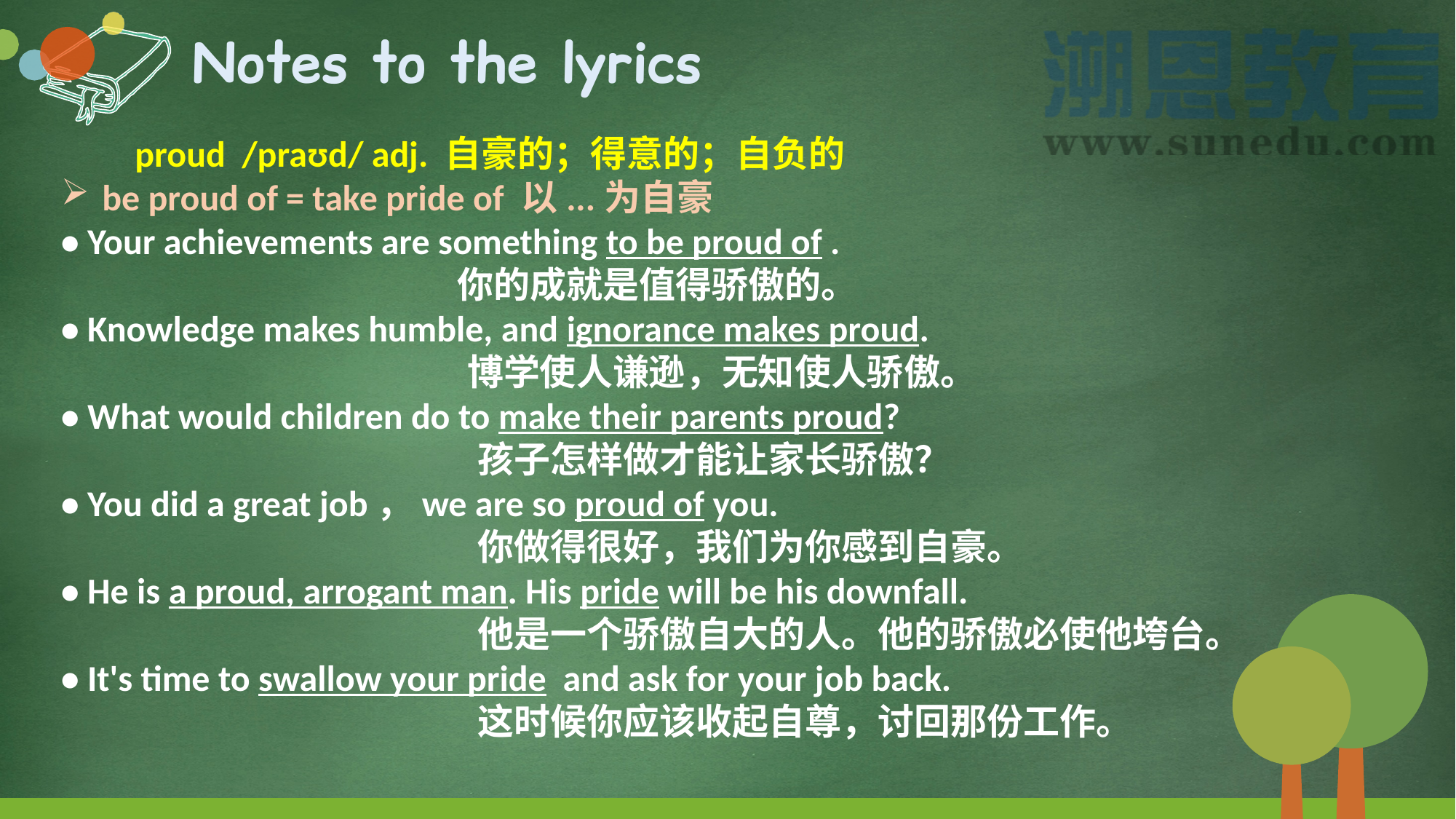

Notes to the lyrics

         proud  /praʊd/ adj. 自豪的；得意的；自负的
be proud of = take pride of 以...为自豪
• Your achievements are something to be proud of .
                                      你的成就是值得骄傲的。
• Knowledge makes humble, and ignorance makes proud.
                                       博学使人谦逊，无知使人骄傲。
• What would children do to make their parents proud?
                                        孩子怎样做才能让家长骄傲？
• You did a great job，we are so proud of you.
                                        你做得很好，我们为你感到自豪。
• He is a proud, arrogant man. His pride will be his downfall.
                                        他是一个骄傲自大的人。他的骄傲必使他垮台。
• It's time to swallow your pride  and ask for your job back.
                                        这时候你应该收起自尊，讨回那份工作。